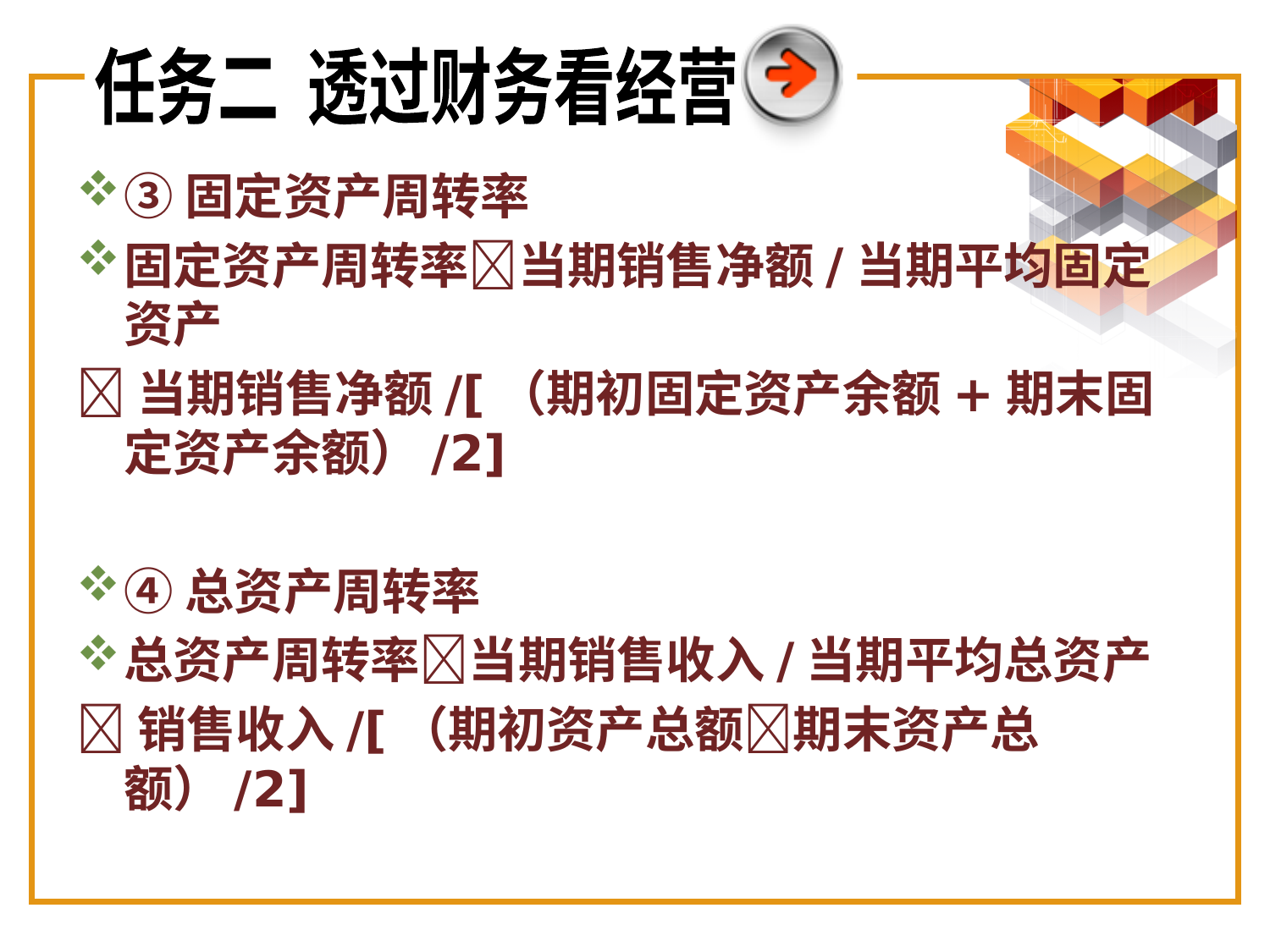

任务二  透过财务看经营
③固定资产周转率
固定资产周转率=当期销售净额/当期平均固定资产
=当期销售净额/[（期初固定资产余额+期末固定资产余额）/2]

④总资产周转率
总资产周转率=当期销售收入/当期平均总资产
=销售收入/[（期初资产总额+期末资产总额）/2]